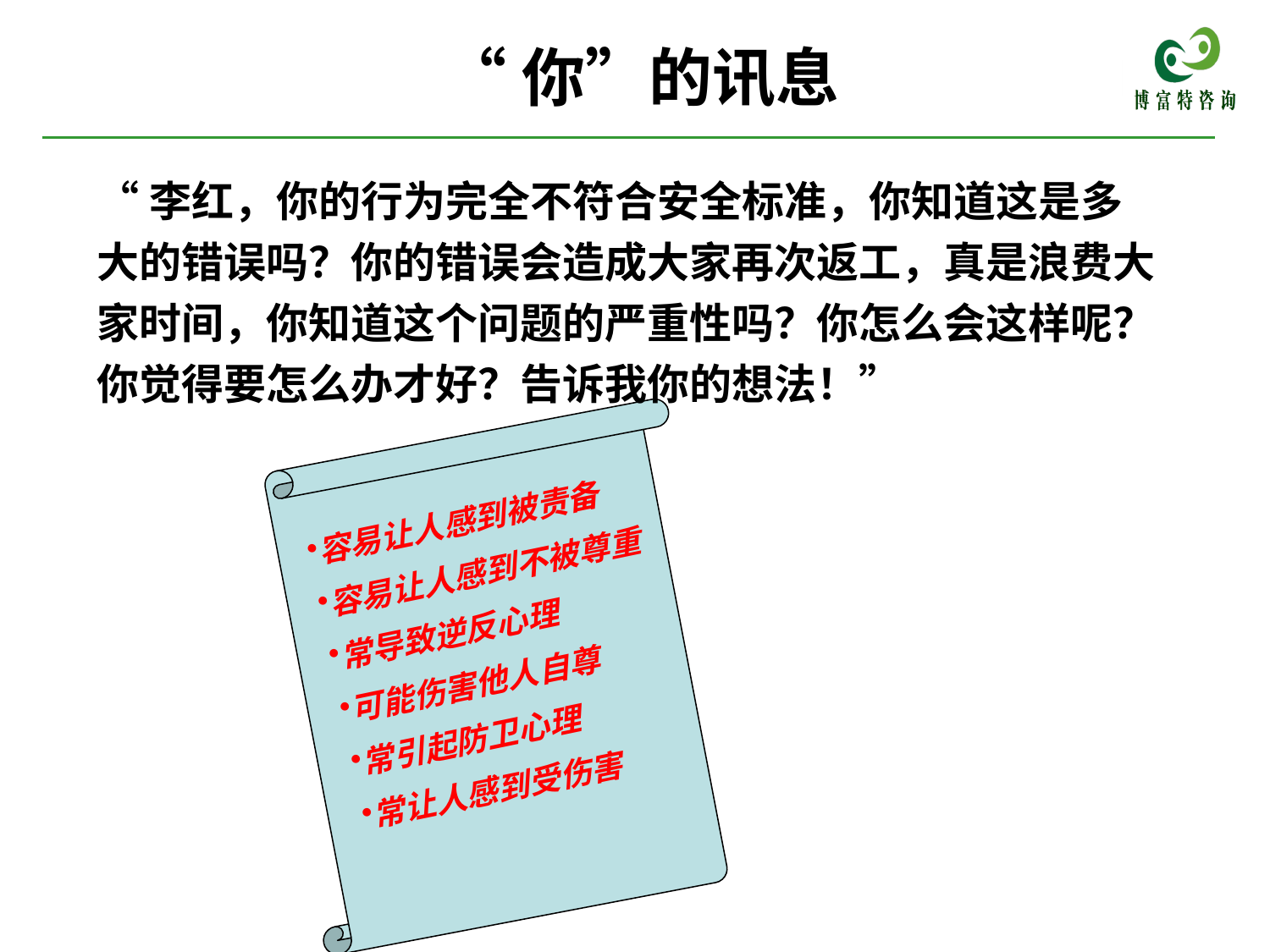

“你”的讯息
“李红，你的行为完全不符合安全标准，你知道这是多大的错误吗？你的错误会造成大家再次返工，真是浪费大家时间，你知道这个问题的严重性吗？你怎么会这样呢？你觉得要怎么办才好？告诉我你的想法！”

容易让人感到被责备
容易让人感到不被尊重
常导致逆反心理
可能伤害他人自尊
常引起防卫心理
常让人感到受伤害